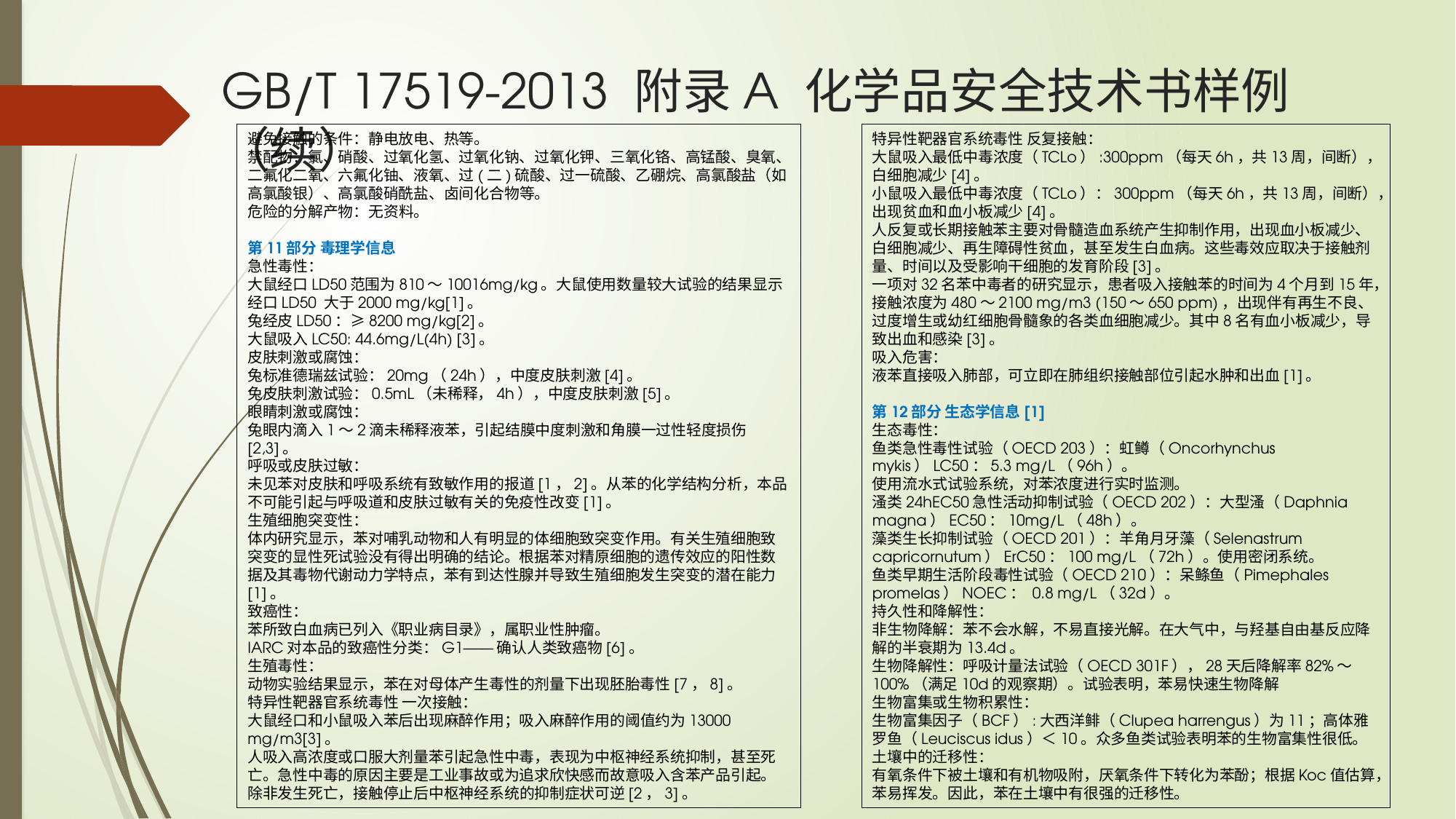

# GB/T 17519-2013 附录A 化学品安全技术书样例 （续）
特异性靶器官系统毒性 反复接触：
大鼠吸入最低中毒浓度（TCLo）:300ppm（每天6h，共13周，间断），白细胞减少[4]。
小鼠吸入最低中毒浓度（TCLo）：300ppm（每天6h，共13周，间断），出现贫血和血小板减少[4]。
人反复或长期接触苯主要对骨髓造血系统产生抑制作用，出现血小板减少、白细胞减少、再生障碍性贫血，甚至发生白血病。这些毒效应取决于接触剂量、时间以及受影响干细胞的发育阶段[3]。
一项对32名苯中毒者的研究显示，患者吸入接触苯的时间为4个月到15年，接触浓度为480～2100 mg/m3 (150～650 ppm)，出现伴有再生不良、过度增生或幼红细胞骨髓象的各类血细胞减少。其中8名有血小板减少，导致出血和感染[3]。
吸入危害：
液苯直接吸入肺部，可立即在肺组织接触部位引起水肿和出血[1]。

第12部分 生态学信息[1]
生态毒性：
鱼类急性毒性试验（OECD 203）：虹鳟（Oncorhynchus mykis）LC50：5.3 mg/L（96h）。
使用流水式试验系统，对苯浓度进行实时监测。
溞类24hEC50急性活动抑制试验（OECD 202）：大型溞（Daphnia magna）EC50：10mg/L（48h）。
藻类生长抑制试验（OECD 201）：羊角月牙藻（Selenastrum capricornutum）ErC50：100 mg/L（72h）。使用密闭系统。
鱼类早期生活阶段毒性试验（OECD 210）：呆鲦鱼（Pimephales promelas）NOEC： 0.8 mg/L（32d）。
持久性和降解性：
非生物降解：苯不会水解，不易直接光解。在大气中，与羟基自由基反应降解的半衰期为13.4d。
生物降解性：呼吸计量法试验（OECD 301F），28天后降解率82%～100%（满足10d的观察期）。试验表明，苯易快速生物降解
生物富集或生物积累性：
生物富集因子（BCF）:大西洋鲱（Clupea harrengus）为11；高体雅罗鱼（Leuciscus idus）＜10。众多鱼类试验表明苯的生物富集性很低。
土壤中的迁移性：
有氧条件下被土壤和有机物吸附，厌氧条件下转化为苯酚；根据Koc值估算，苯易挥发。因此，苯在土壤中有很强的迁移性。
避免接触的条件：静电放电、热等。
禁配物：氯、硝酸、过氧化氢、过氧化钠、过氧化钾、三氧化铬、高锰酸、臭氧、二氟化二氧、六氟化铀、液氧、过(二)硫酸、过一硫酸、乙硼烷、高氯酸盐（如高氯酸银）、高氯酸硝酰盐、卤间化合物等。
危险的分解产物：无资料。

第11部分 毒理学信息
急性毒性：
大鼠经口LD50范围为810～10016mg/kg。大鼠使用数量较大试验的结果显示经口LD50 大于2000 mg/kg[1]。
兔经皮LD50：≥8200 mg/kg[2]。
大鼠吸入LC50: 44.6mg/L(4h) [3]。
皮肤刺激或腐蚀：
兔标准德瑞兹试验：20mg（24h），中度皮肤刺激[4]。
兔皮肤刺激试验：0.5mL（未稀释，4h），中度皮肤刺激[5]。
眼睛刺激或腐蚀：
兔眼内滴入1～2滴未稀释液苯，引起结膜中度刺激和角膜一过性轻度损伤[2,3]。
呼吸或皮肤过敏：
未见苯对皮肤和呼吸系统有致敏作用的报道[1，2]。从苯的化学结构分析，本品不可能引起与呼吸道和皮肤过敏有关的免疫性改变[1]。
生殖细胞突变性：
体内研究显示，苯对哺乳动物和人有明显的体细胞致突变作用。有关生殖细胞致突变的显性死试验没有得出明确的结论。根据苯对精原细胞的遗传效应的阳性数据及其毒物代谢动力学特点，苯有到达性腺并导致生殖细胞发生突变的潜在能力[1]。
致癌性：
苯所致白血病已列入《职业病目录》，属职业性肿瘤。
IARC对本品的致癌性分类：G1——确认人类致癌物[6]。
生殖毒性：
动物实验结果显示，苯在对母体产生毒性的剂量下出现胚胎毒性[7，8]。
特异性靶器官系统毒性 一次接触：
大鼠经口和小鼠吸入苯后出现麻醉作用；吸入麻醉作用的阈值约为13000 mg/m3[3]。
人吸入高浓度或口服大剂量苯引起急性中毒，表现为中枢神经系统抑制，甚至死亡。急性中毒的原因主要是工业事故或为追求欣快感而故意吸入含苯产品引起。除非发生死亡，接触停止后中枢神经系统的抑制症状可逆[2，3]。